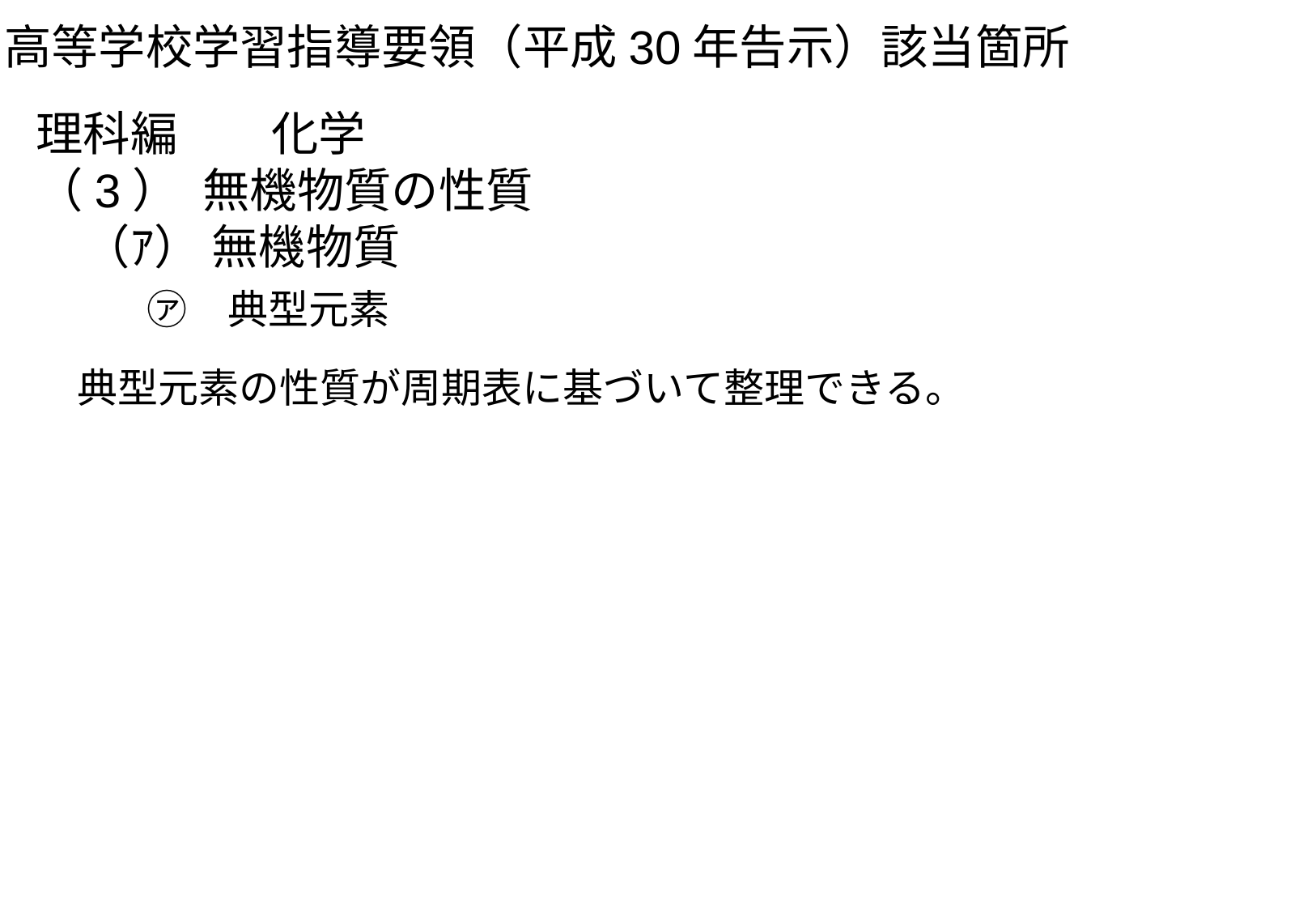

高等学校学習指導要領（平成30年告示）該当箇所
理科編　　化学
（3） 無機物質の性質
　（ｱ） 無機物質
　 ㋐　典型元素
典型元素の性質が周期表に基づいて整理できる。